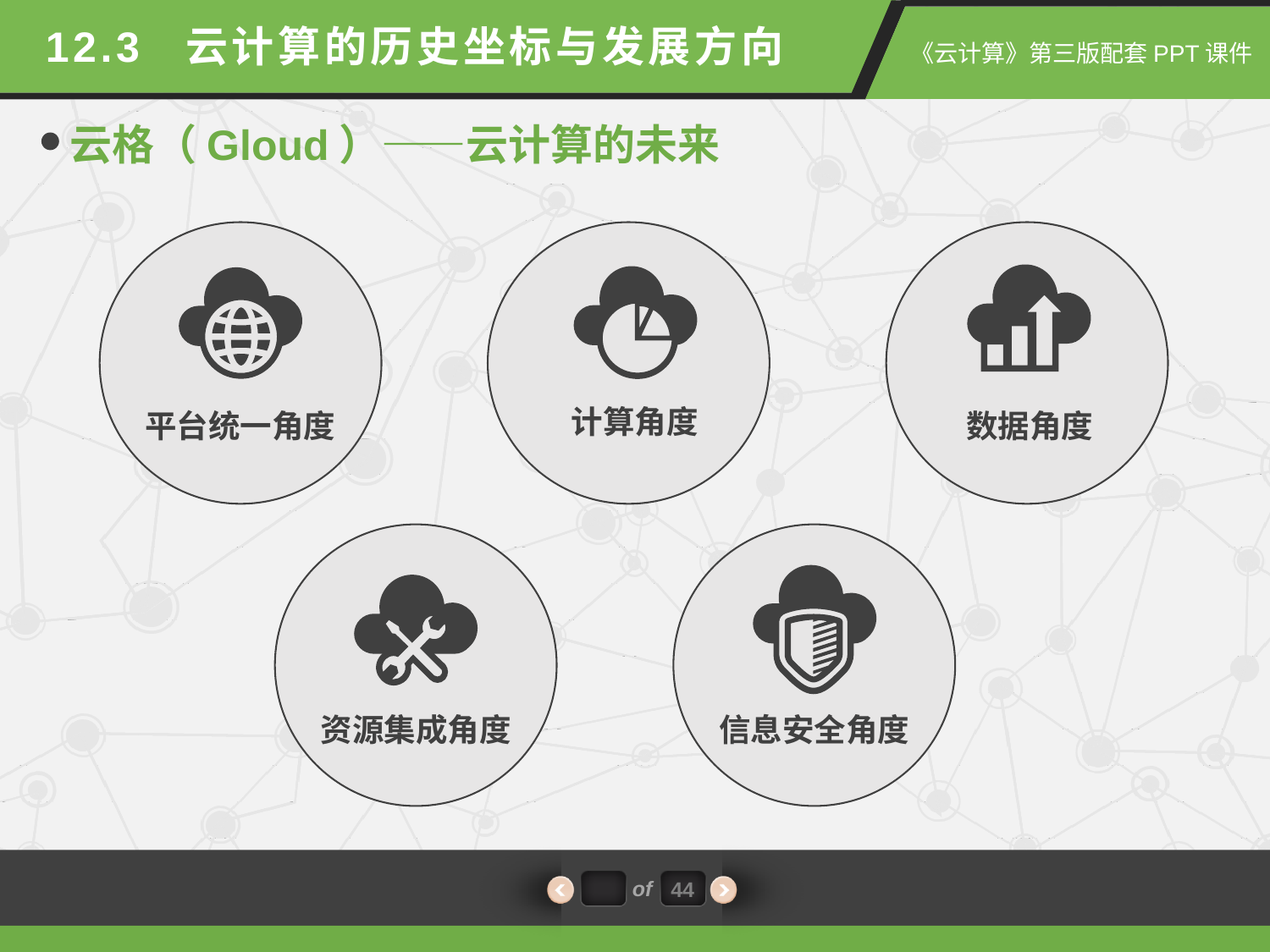

12.3  云计算的历史坐标与发展方向
云格（Gloud）——云计算的未来

计算角度
平台统一角度
数据角度

资源集成角度
信息安全角度
34